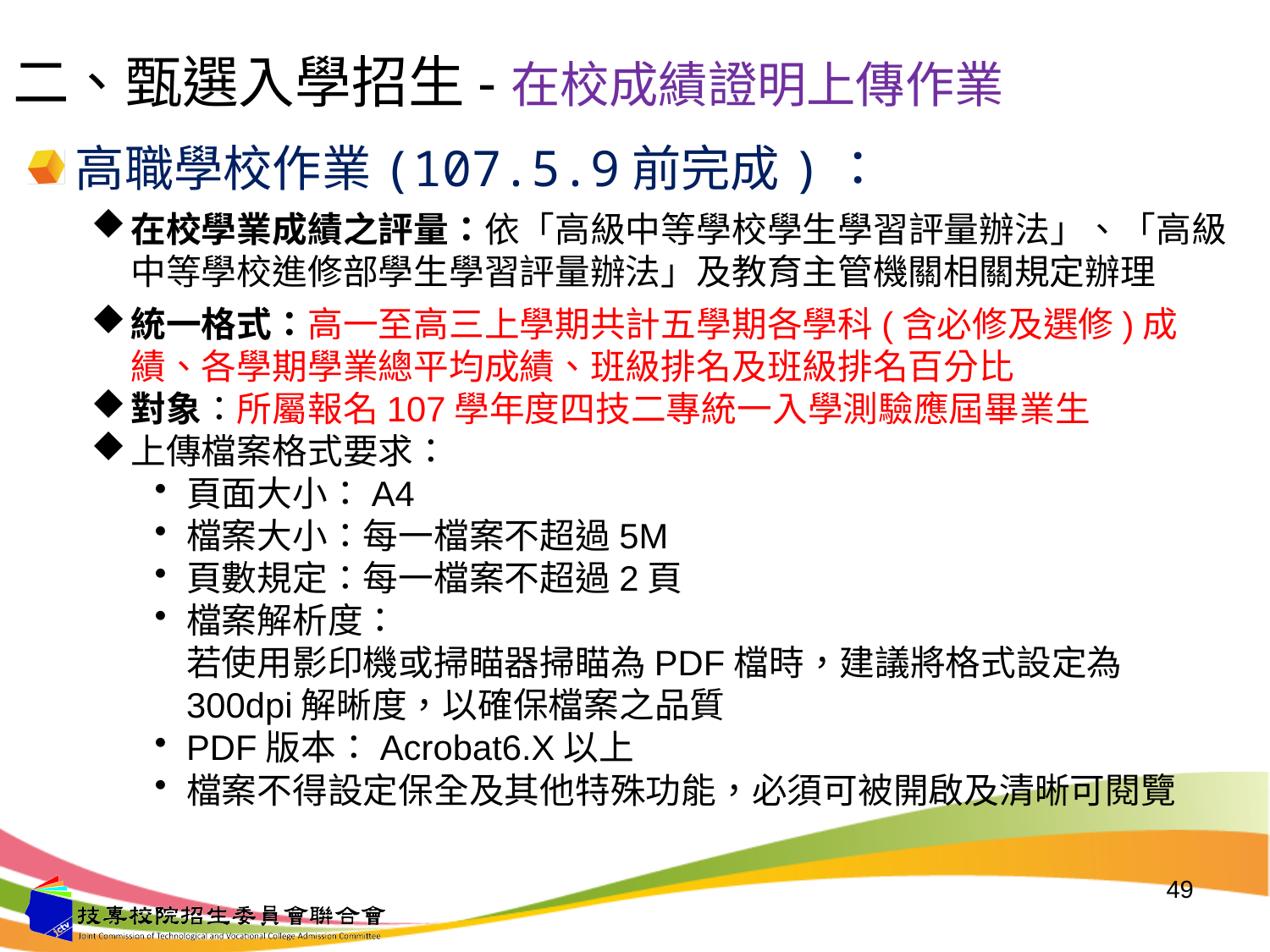

# 二、甄選入學招生-在校成績證明上傳作業
高職學校作業(107.5.9前完成)：
在校學業成績之評量：依「高級中等學校學生學習評量辦法」、「高級中等學校進修部學生學習評量辦法」及教育主管機關相關規定辦理
統一格式：高一至高三上學期共計五學期各學科(含必修及選修)成績、各學期學業總平均成績、班級排名及班級排名百分比
對象：所屬報名107學年度四技二專統一入學測驗應屆畢業生
上傳檔案格式要求：
頁面大小：A4
檔案大小：每一檔案不超過5M
頁數規定：每一檔案不超過2頁
檔案解析度：
若使用影印機或掃瞄器掃瞄為PDF檔時，建議將格式設定為300dpi解晰度，以確保檔案之品質
PDF版本：Acrobat6.X以上
檔案不得設定保全及其他特殊功能，必須可被開啟及清晰可閱覽
49